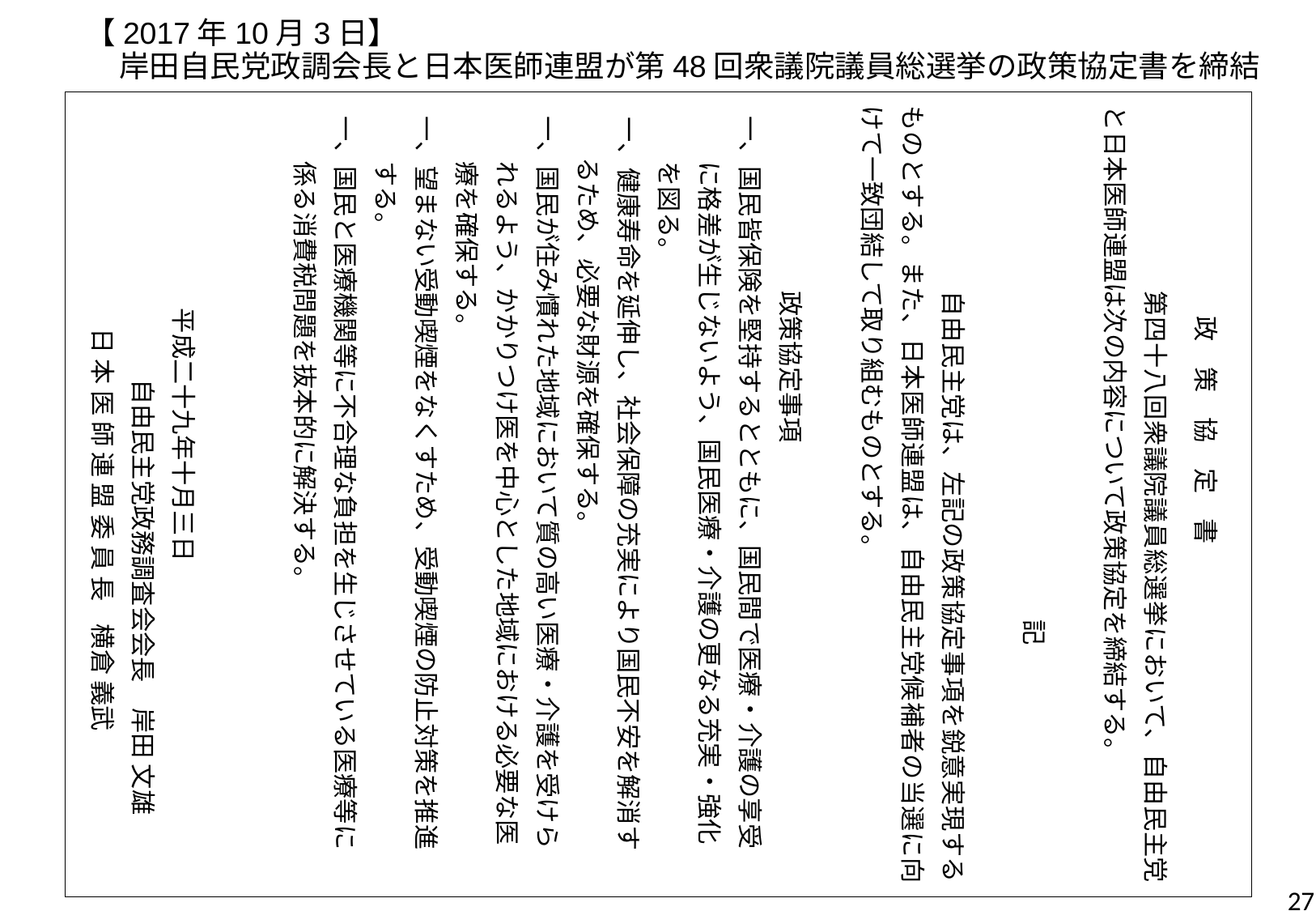

【2017年10月3日】
　岸田自民党政調会長と日本医師連盟が第48回衆議院議員総選挙の政策協定書を締結
　政　策　協　定　書
第四十八回衆議院議員総選挙において、自由民主党と日本医師連盟は次の内容について政策協定を締結する。

　　　　　　　　　　　　　記

自由民主党は、左記の政策協定事項を鋭意実現するものとする。また、日本医師連盟は、自由民主党候補者の当選に向けて一致団結して取り組むものとする。

政策協定事項
一、国民皆保険を堅持するとともに、国民間で医療・介護の享受
       に格差が生じないよう、国民医療・介護の更なる充実・強化
       を図る。
一、健康寿命を延伸し、社会保障の充実により国民不安を解消す
      るため、必要な財源を確保する。
一、国民が住み慣れた地域において質の高い医療・介護を受けら
       れるよう、かかりつけ医を中心とした地域における必要な医
       療を確保する。
一、望まない受動喫煙をなくすため、受動喫煙の防止対策を推進
       する。
一、国民と医療機関等に不合理な負担を生じさせている医療等に
       係る消費税問題を抜本的に解決する。

　　　　　　　　平成二十九年十月三日
自由民主党政務調査会会長　岸田 文雄
                                  日 本 医 師 連 盟 委 員 長    横倉 義武
27